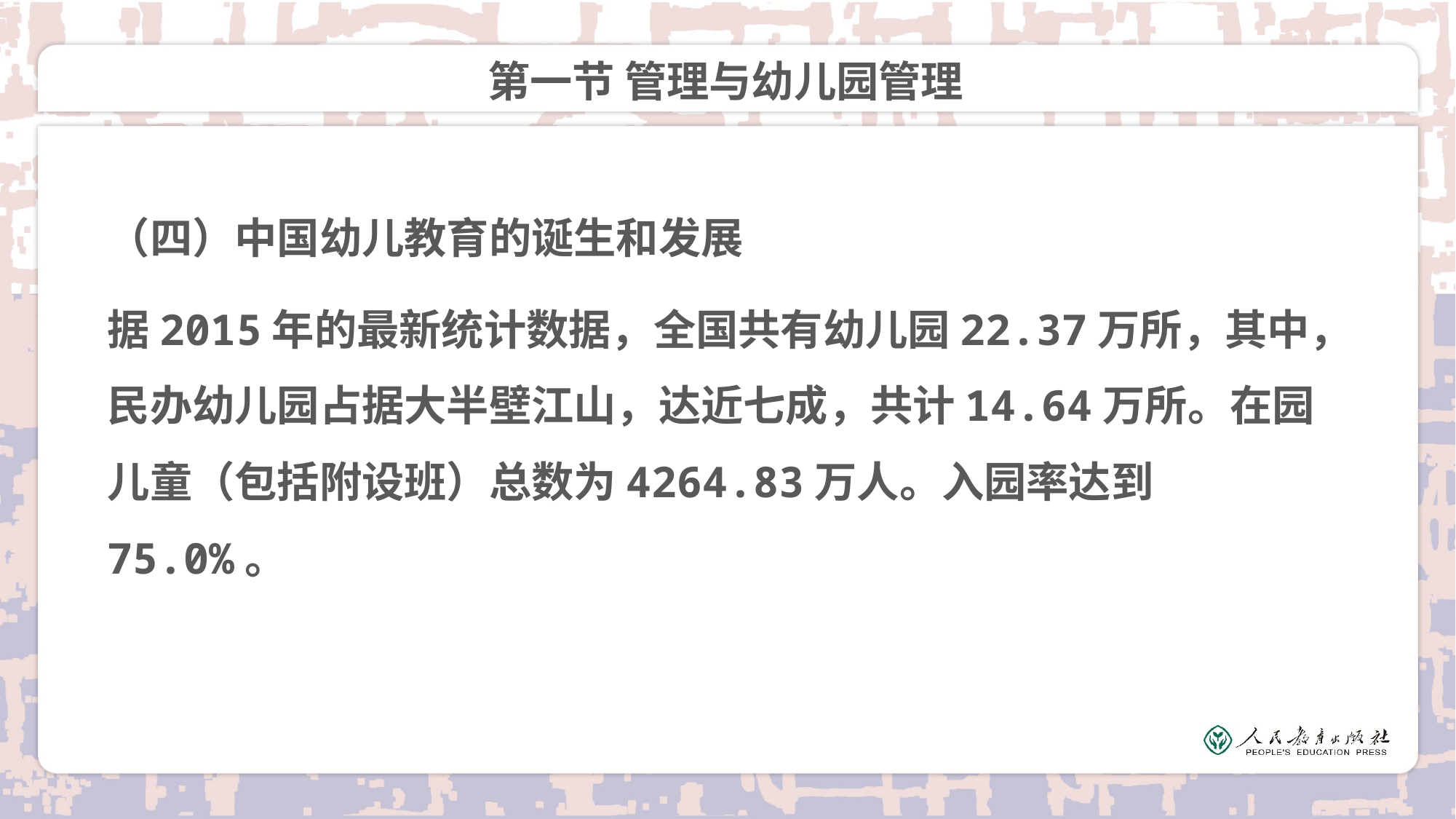

# 第一节 管理与幼儿园管理
（四）中国幼儿教育的诞生和发展
据2015年的最新统计数据，全国共有幼儿园22.37万所，其中，民办幼儿园占据大半壁江山，达近七成，共计14.64万所。在园儿童（包括附设班）总数为4264.83万人。入园率达到75.0%。